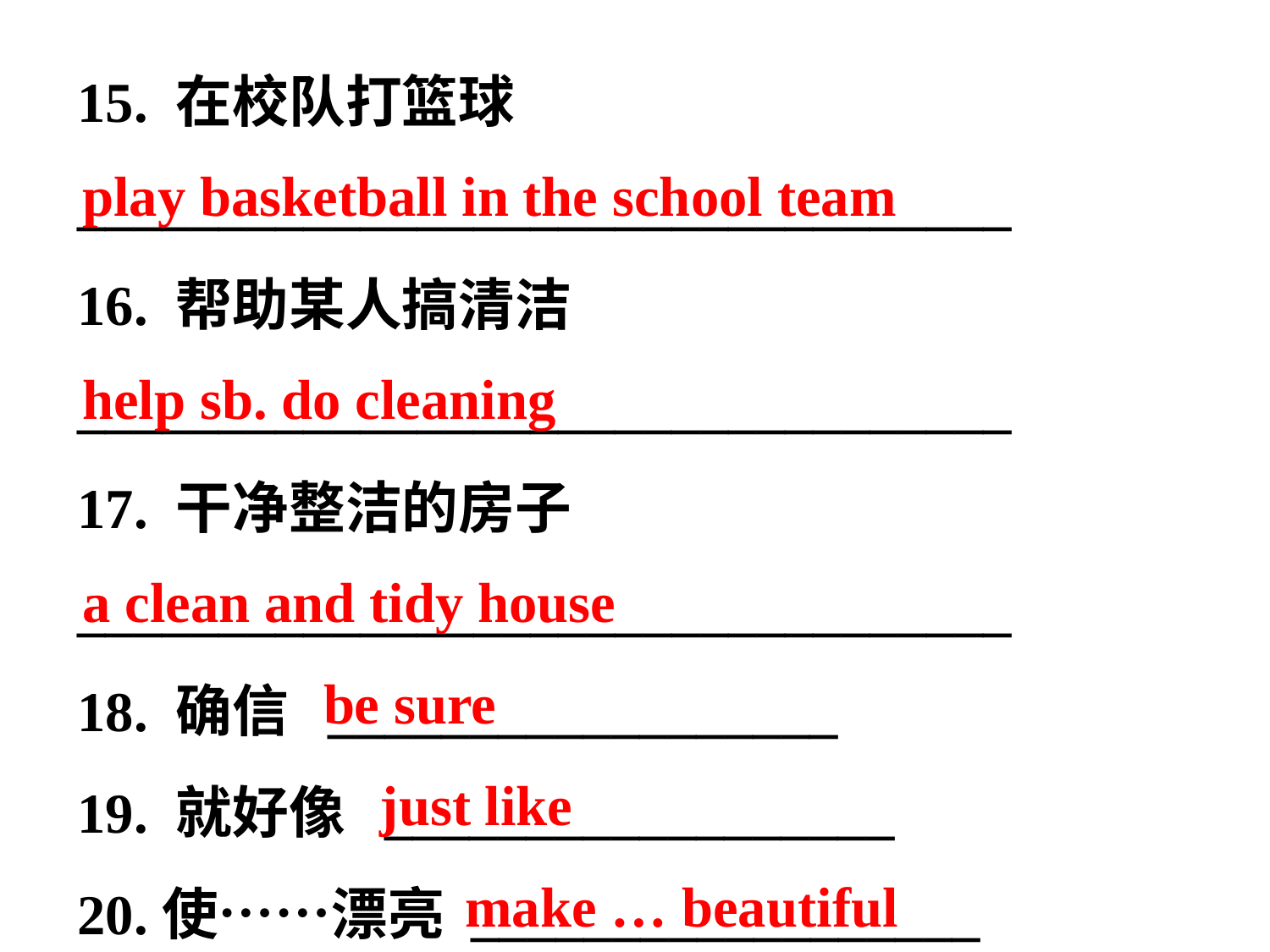

15. 在校队打篮球
_________________________________
16. 帮助某人搞清洁
_________________________________
17. 干净整洁的房子
_________________________________
18. 确信  __________________
19. 就好像  __________________
20.使……漂亮 __________________
play basketball in the school team

help sb. do cleaning

a clean and tidy house
                 be sure
                     just like
                           make … beautiful